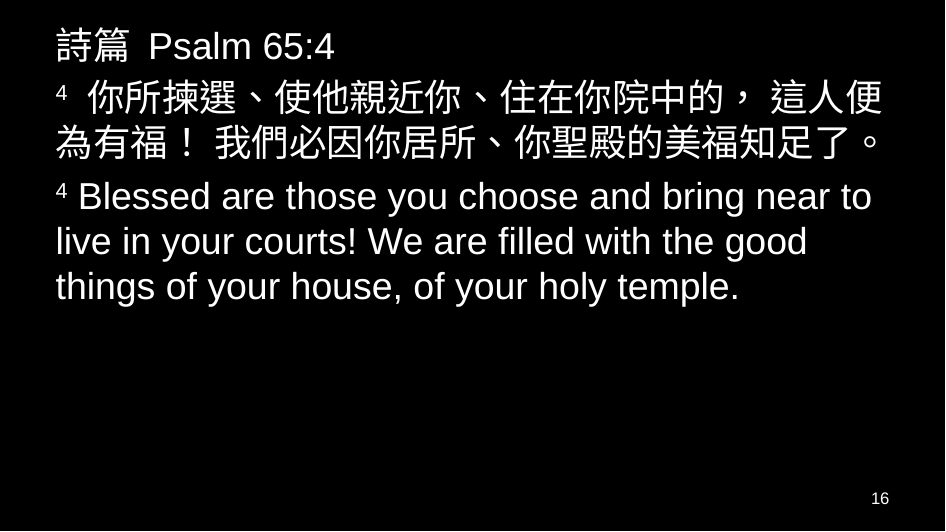

詩篇 Psalm 65:4
4 你所揀選、使他親近你、住在你院中的， 這人便為有福！ 我們必因你居所、你聖殿的美福知足了。
4 Blessed are those you choose and bring near to live in your courts! We are filled with the good things of your house, of your holy temple.

16